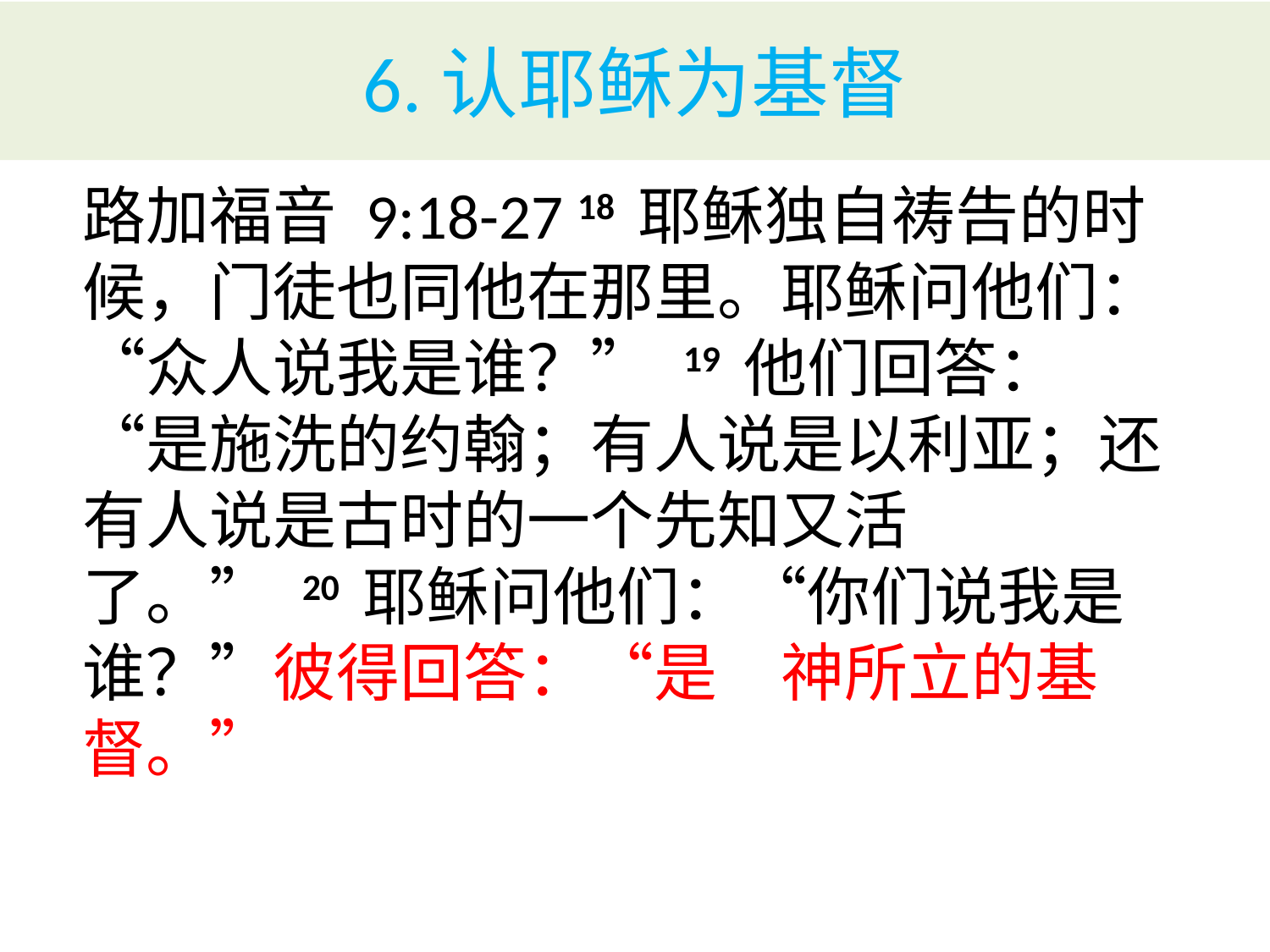

# 6.认耶稣为基督
路加福音 9:18-27 18 耶稣独自祷告的时候，门徒也同他在那里。耶稣问他们：“众人说我是谁？” 19 他们回答：“是施洗的约翰；有人说是以利亚；还有人说是古时的一个先知又活了。” 20 耶稣问他们：“你们说我是谁？”彼得回答：“是　神所立的基督。”